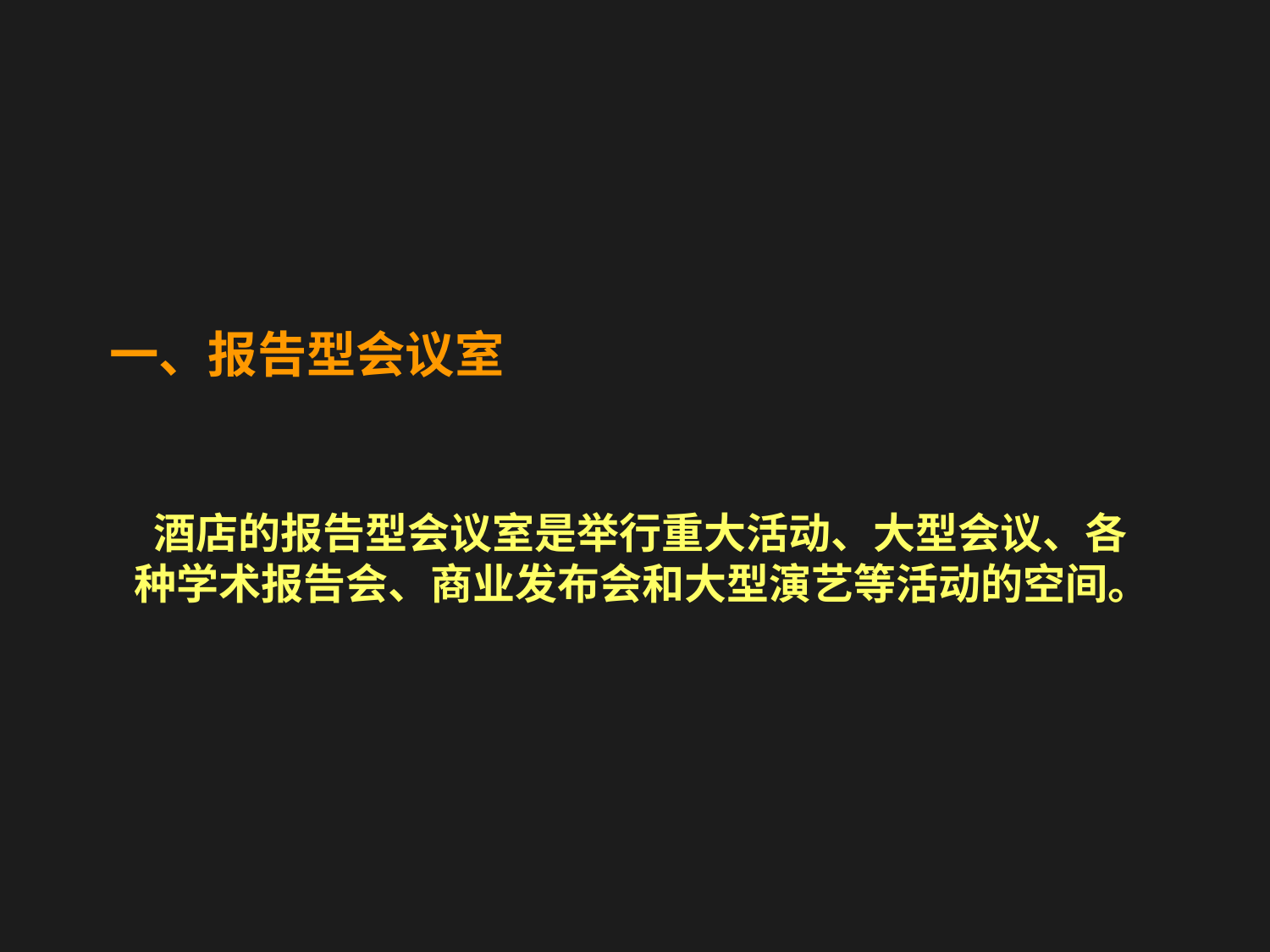

# 一、报告型会议室
      酒店的报告型会议室是举行重大活动、大型会议、各种学术报告会、商业发布会和大型演艺等活动的空间。
211